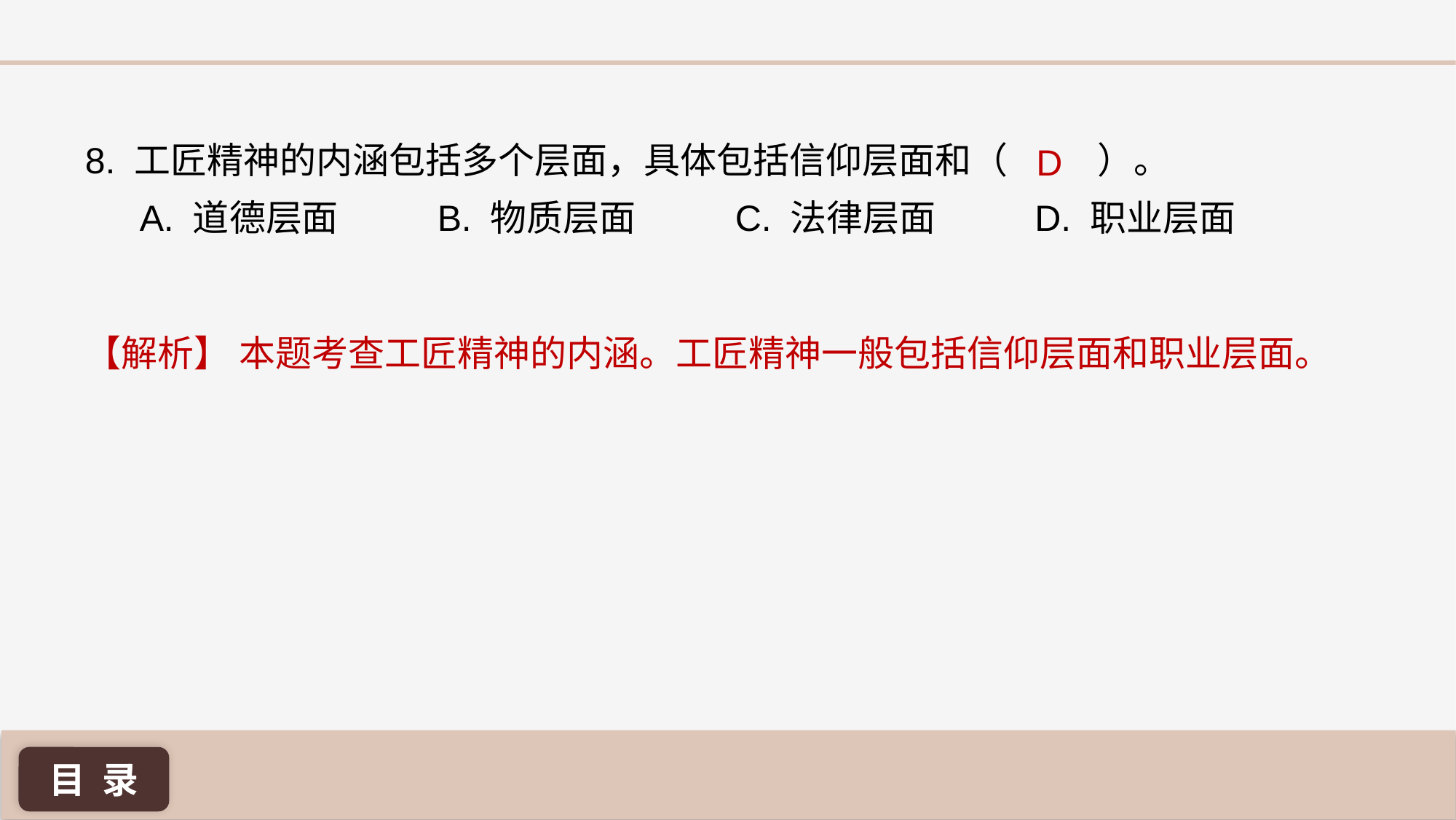

D
8. 工匠精神的内涵包括多个层面，具体包括信仰层面和（           ）。
A. 道德层面           B. 物质层面           C. 法律层面           D. 职业层面
【解析】 本题考查工匠精神的内涵。工匠精神一般包括信仰层面和职业层面。